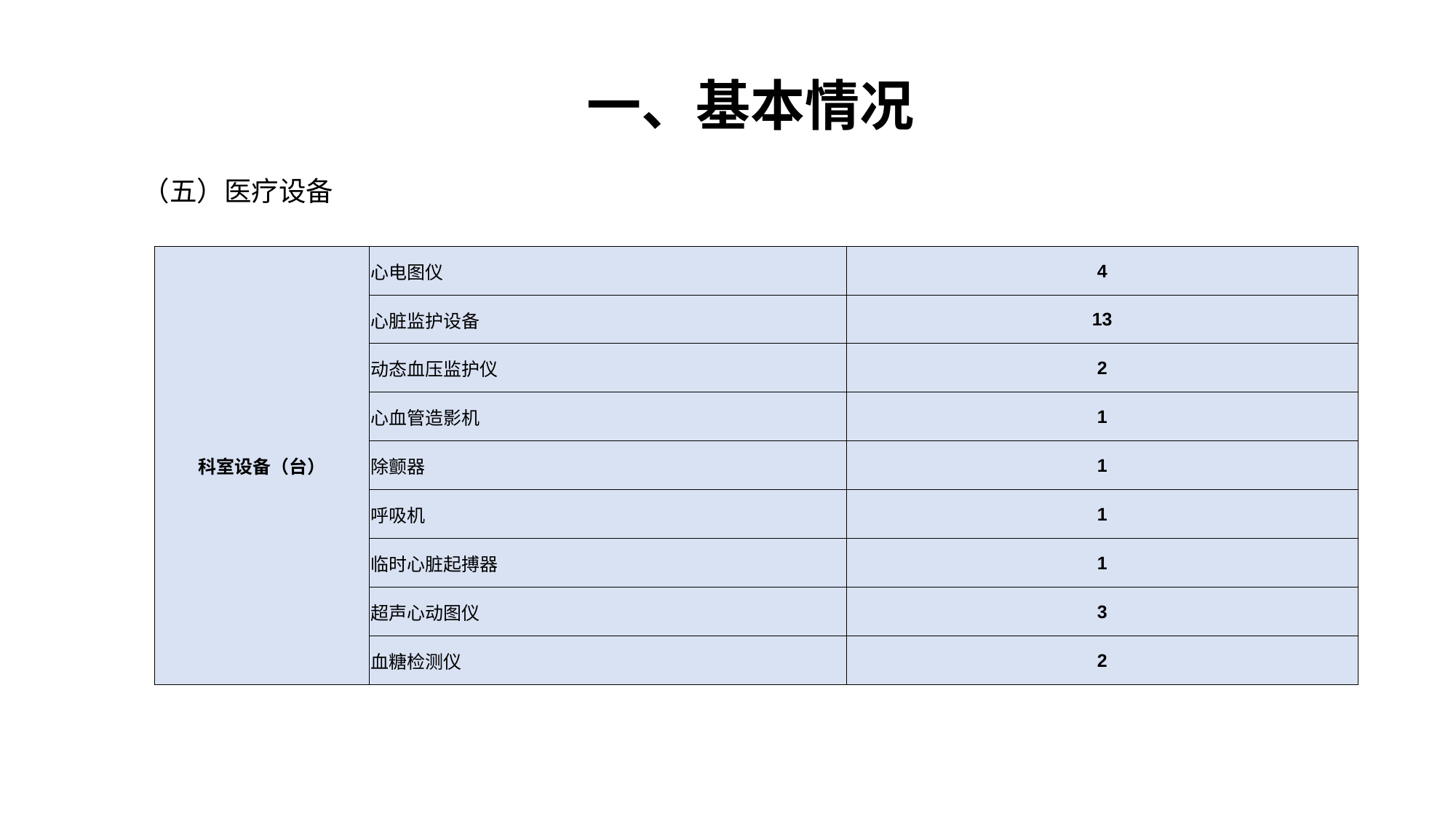

一、基本情况
（五）医疗设备

| 科室设备（台） | 心电图仪 | 4 |
| --- | --- | --- |
|  | 心脏监护设备 | 13 |
|  | 动态血压监护仪 | 2 |
|  | 心血管造影机 | 1 |
|  | 除颤器 | 1 |
|  | 呼吸机 | 1 |
|  | 临时心脏起搏器 | 1 |
|  | 超声心动图仪 | 3 |
|  | 血糖检测仪 | 2 |